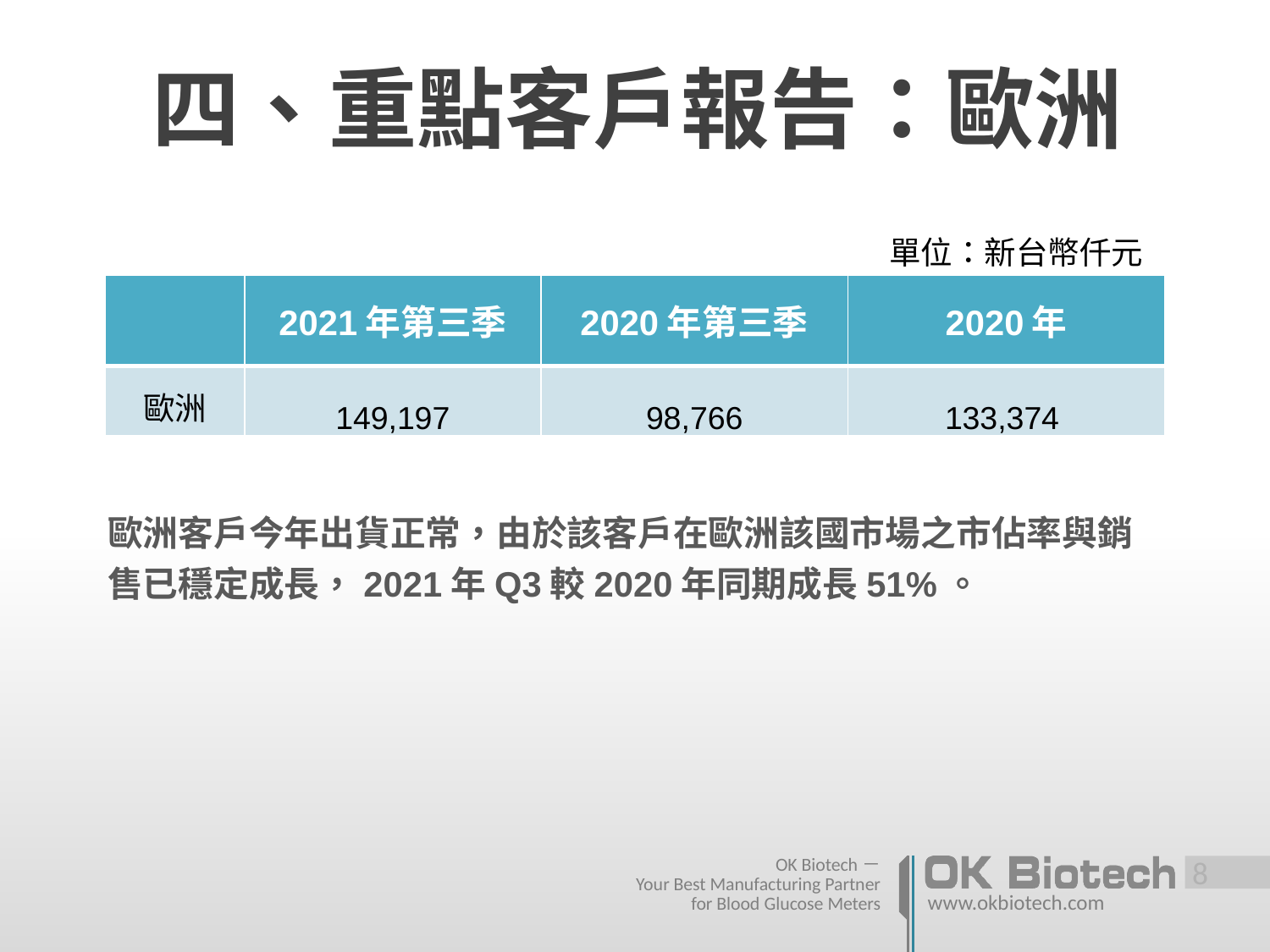

# 四、重點客戶報告：歐洲
單位：新台幣仟元
|  | 2021年第三季 | 2020年第三季 | 2020年 |
| --- | --- | --- | --- |
| 歐洲 | 149,197 | 98,766 | 133,374 |
歐洲客戶今年出貨正常，由於該客戶在歐洲該國市場之市佔率與銷售已穩定成長，2021年Q3較2020年同期成長51%。
 8